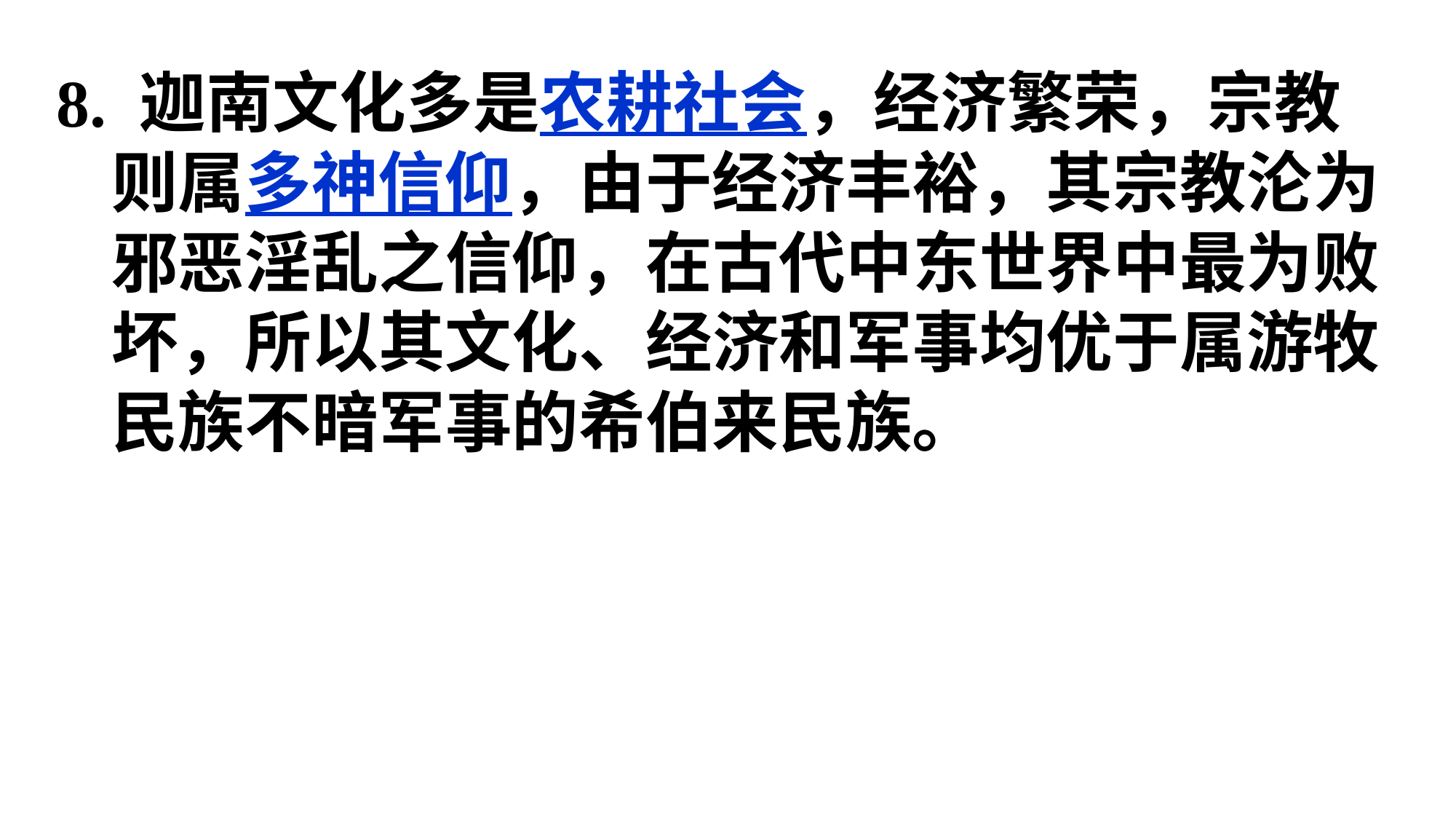

8. 迦南文化多是农耕社会，经济繁荣，宗教则属多神信仰，由于经济丰裕，其宗教沦为邪恶淫乱之信仰，在古代中东世界中最为败坏，所以其文化、经济和军事均优于属游牧民族不暗军事的希伯来民族。